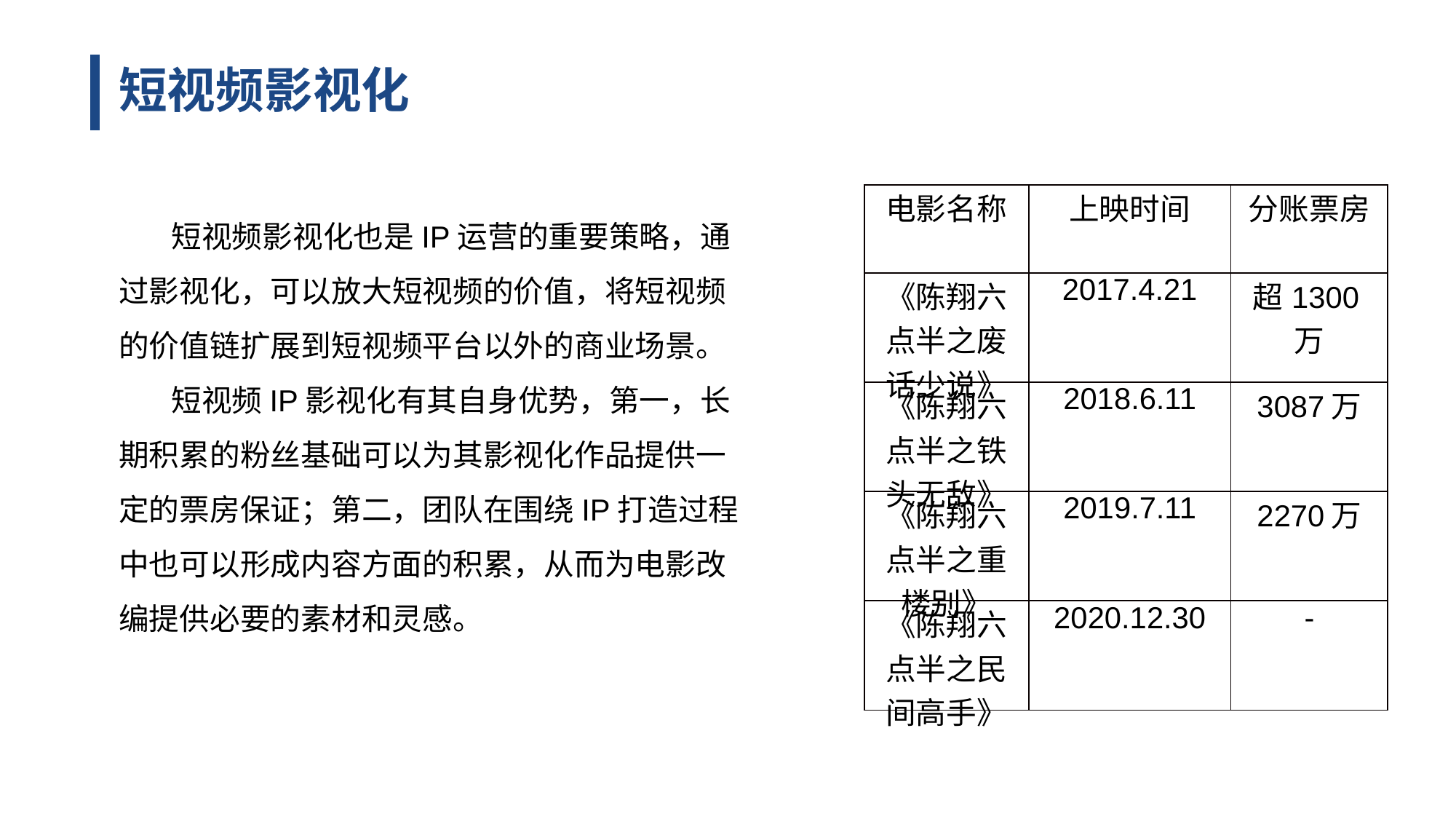

短视频影视化
| 电影名称 | 上映时间 | 分账票房 |
| --- | --- | --- |
| 《陈翔六点半之废话少说》 | 2017.4.21 | 超1300万 |
| 《陈翔六点半之铁头无敌》 | 2018.6.11 | 3087万 |
| 《陈翔六点半之重楼别》 | 2019.7.11 | 2270万 |
| 《陈翔六点半之民间高手》 | 2020.12.30 | - |
  短视频影视化也是IP运营的重要策略，通过影视化，可以放大短视频的价值，将短视频的价值链扩展到短视频平台以外的商业场景。
  短视频IP影视化有其自身优势，第一，长期积累的粉丝基础可以为其影视化作品提供一定的票房保证；第二，团队在围绕IP打造过程中也可以形成内容方面的积累，从而为电影改编提供必要的素材和灵感。